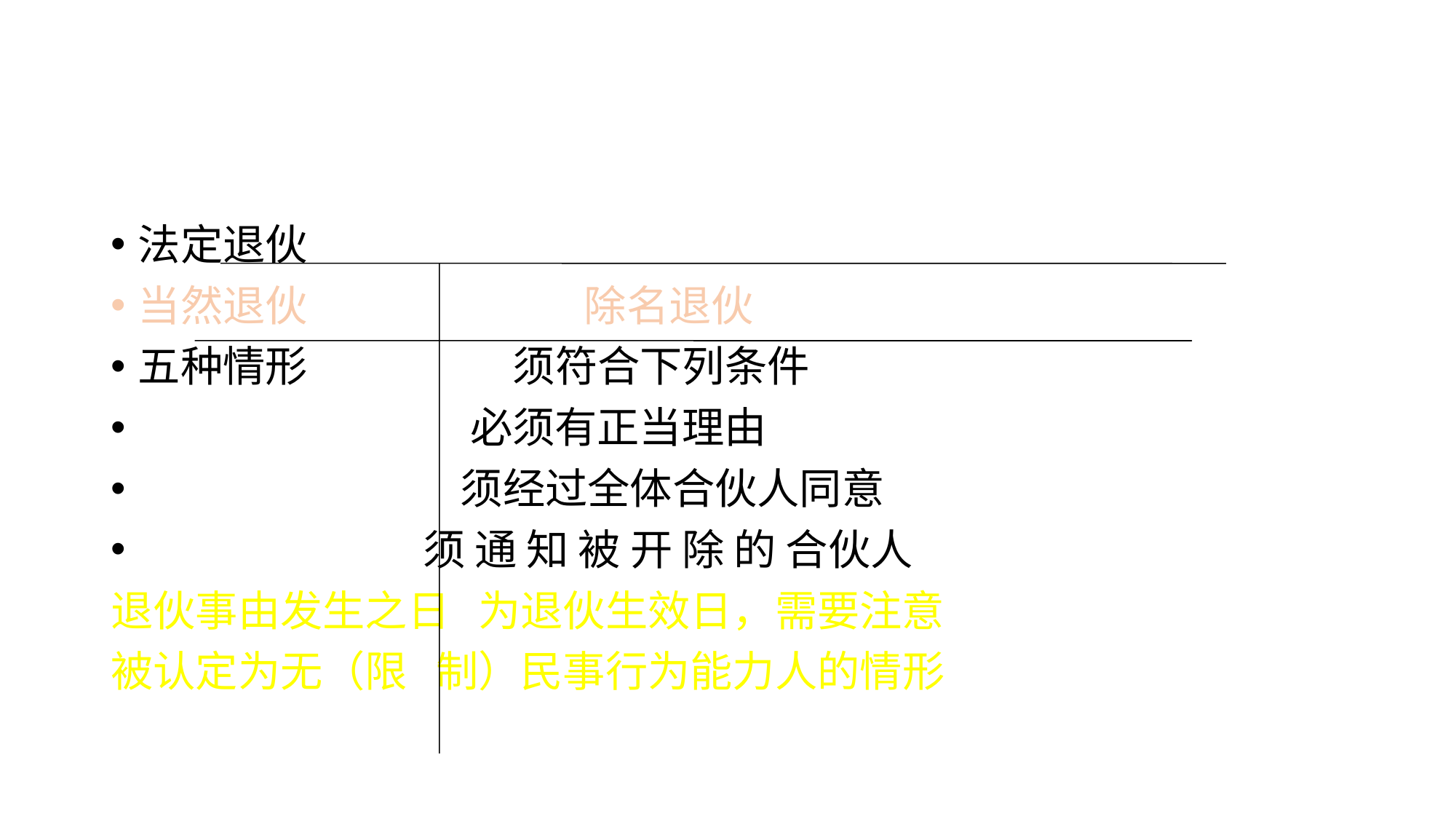

#
法定退伙
当然退伙			 除名退伙
五种情形		     须符合下列条件
                                  必须有正当理由
                                 须经过全体合伙人同意
                             须 通 知 被 开 除 的 合伙人
退伙事由发生之日   为退伙生效日，需要注意
被认定为无（限   制）民事行为能力人的情形